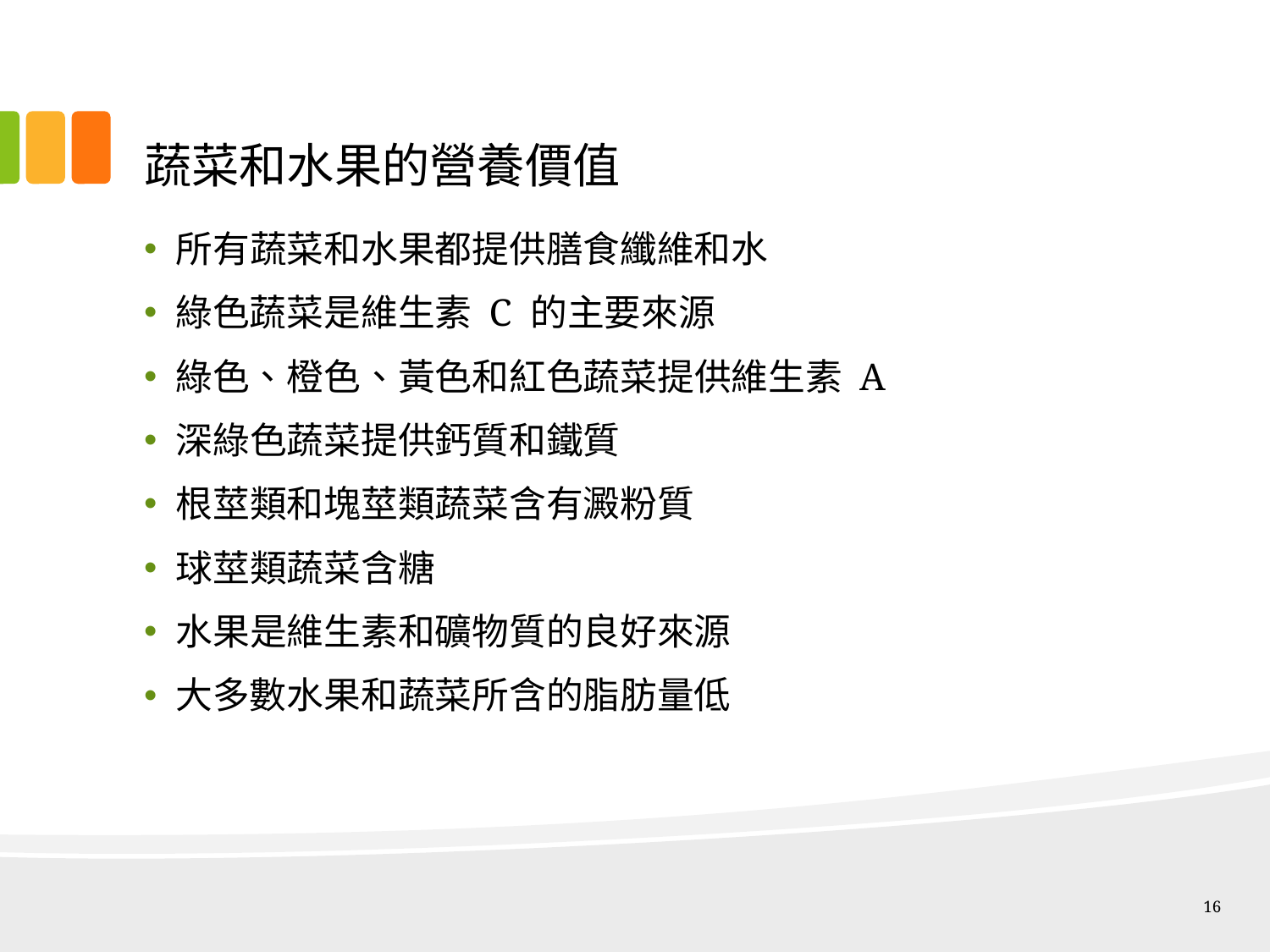

# 蔬菜和水果的營養價值
所有蔬菜和水果都提供膳食纖維和水
綠色蔬菜是維生素 C 的主要來源
綠色、橙色、黃色和紅色蔬菜提供維生素 A
深綠色蔬菜提供鈣質和鐵質
根莖類和塊莖類蔬菜含有澱粉質
球莖類蔬菜含糖
水果是維生素和礦物質的良好來源
大多數水果和蔬菜所含的脂肪量低
16